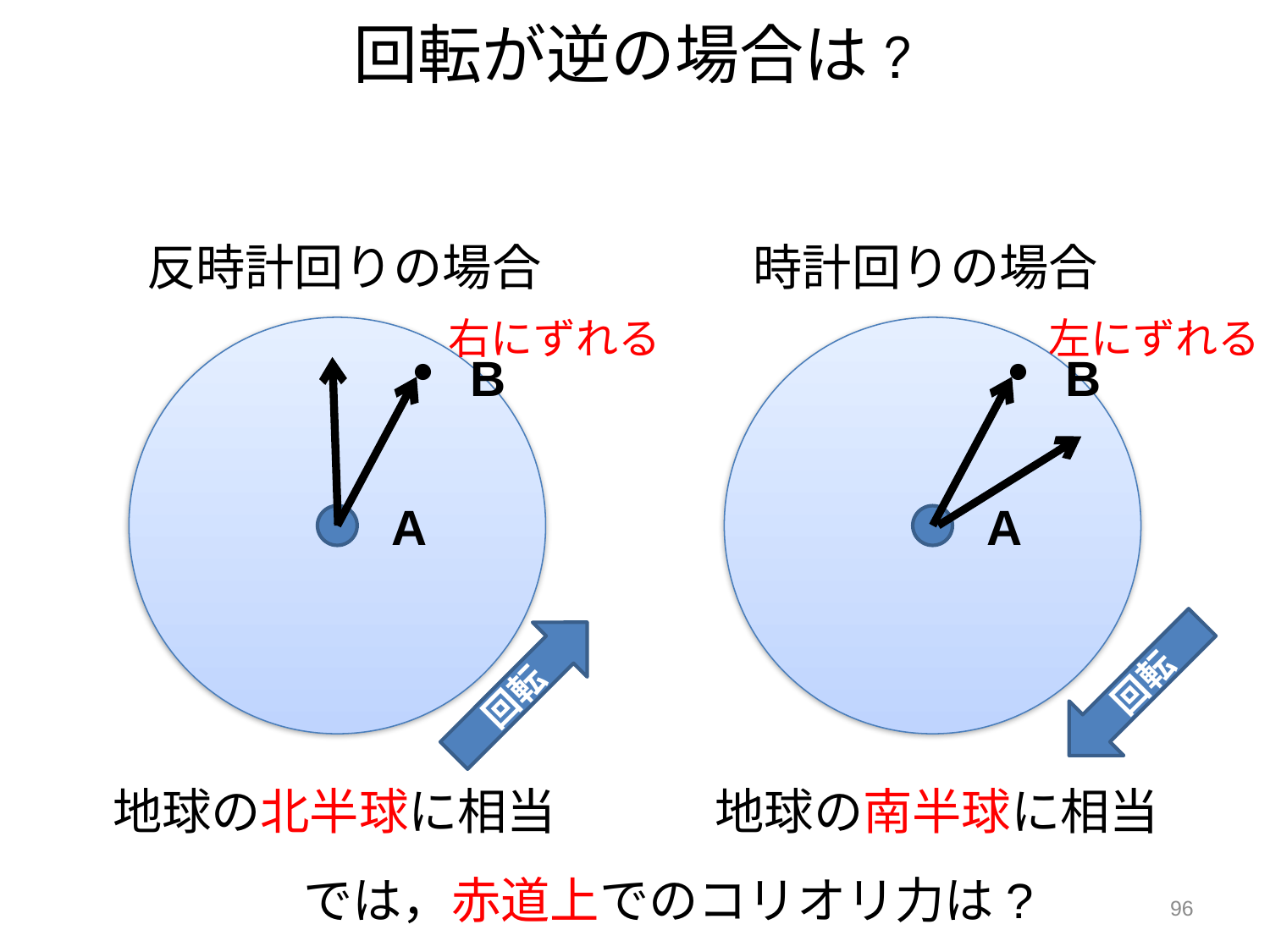

# 回転が逆の場合は?
反時計回りの場合
時計回りの場合
右にずれる
左にずれる

・B

・B
・A
・A

回転
回転
地球の北半球に相当
地球の南半球に相当
では，赤道上でのコリオリ力は?
96